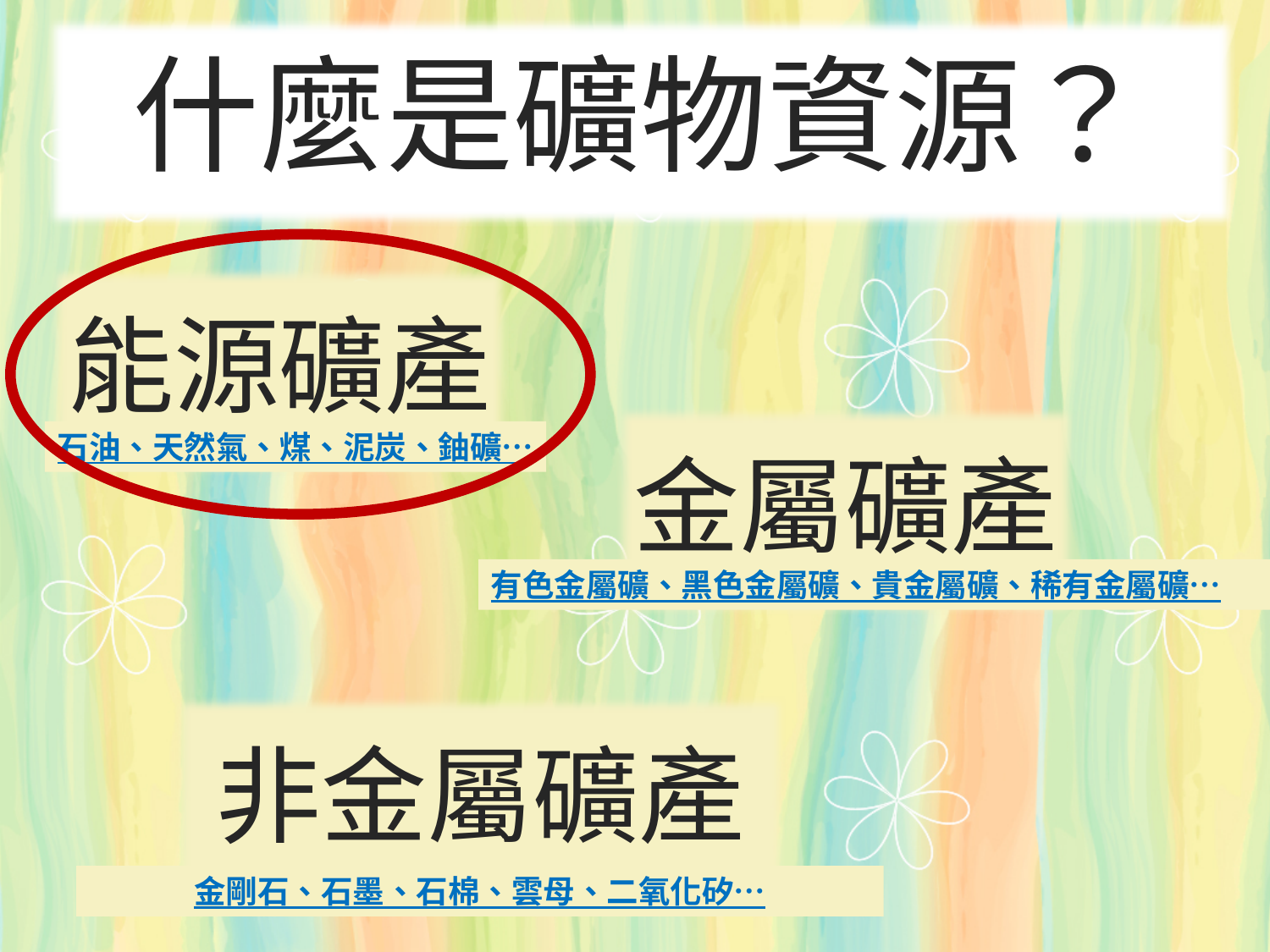

什麼是礦物資源？

能源礦產
石油、天然氣、煤、泥炭、鈾礦…
金屬礦產
有色金屬礦、黑色金屬礦、貴金屬礦、稀有金屬礦…
非金屬礦產
金剛石、石墨、石棉、雲母、二氧化矽…